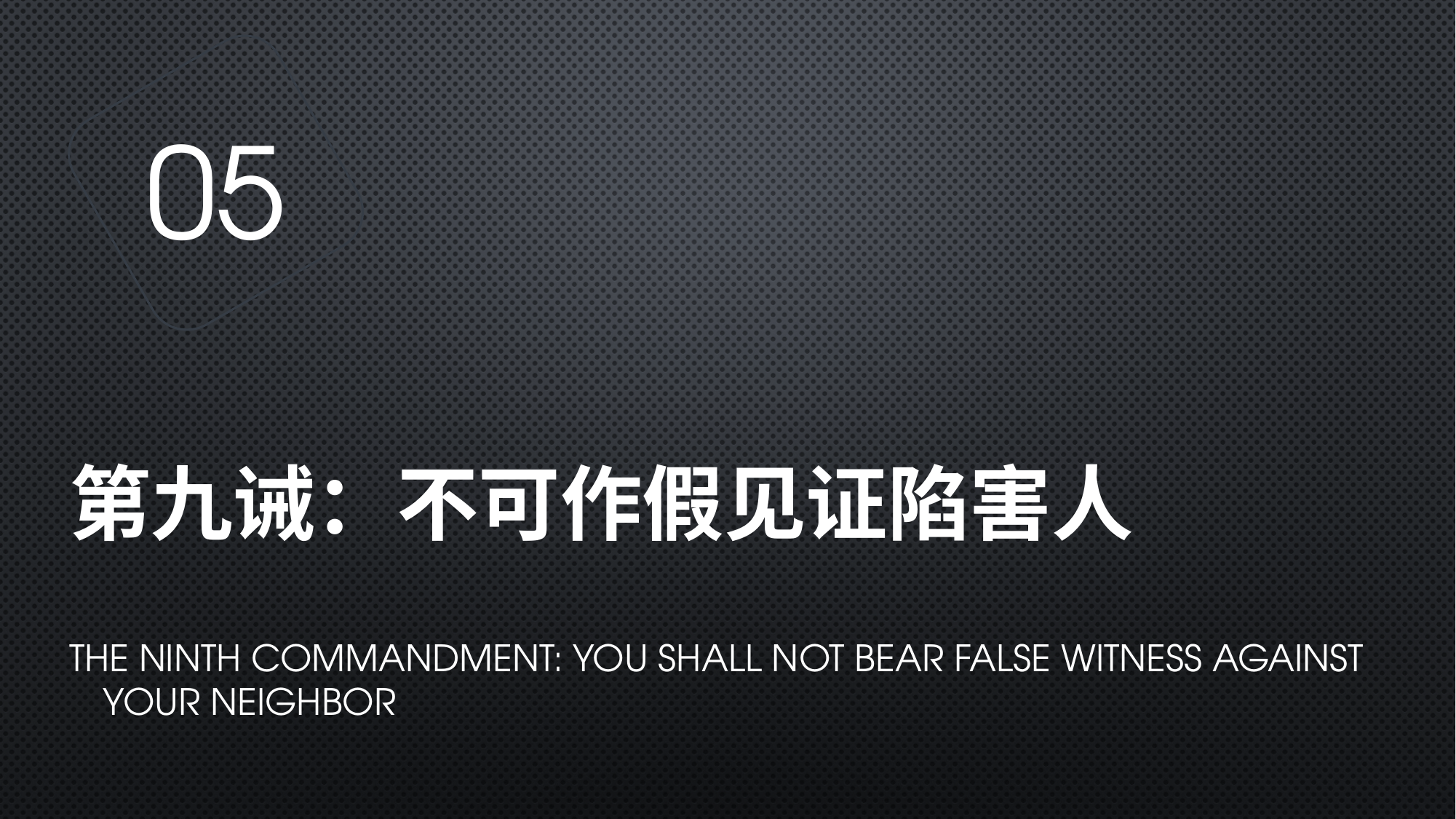

05
# 第九诫：不可作假见证陷害人
The Ninth Commandment: You Shall Not Bear False Witness Against Your Neighbor